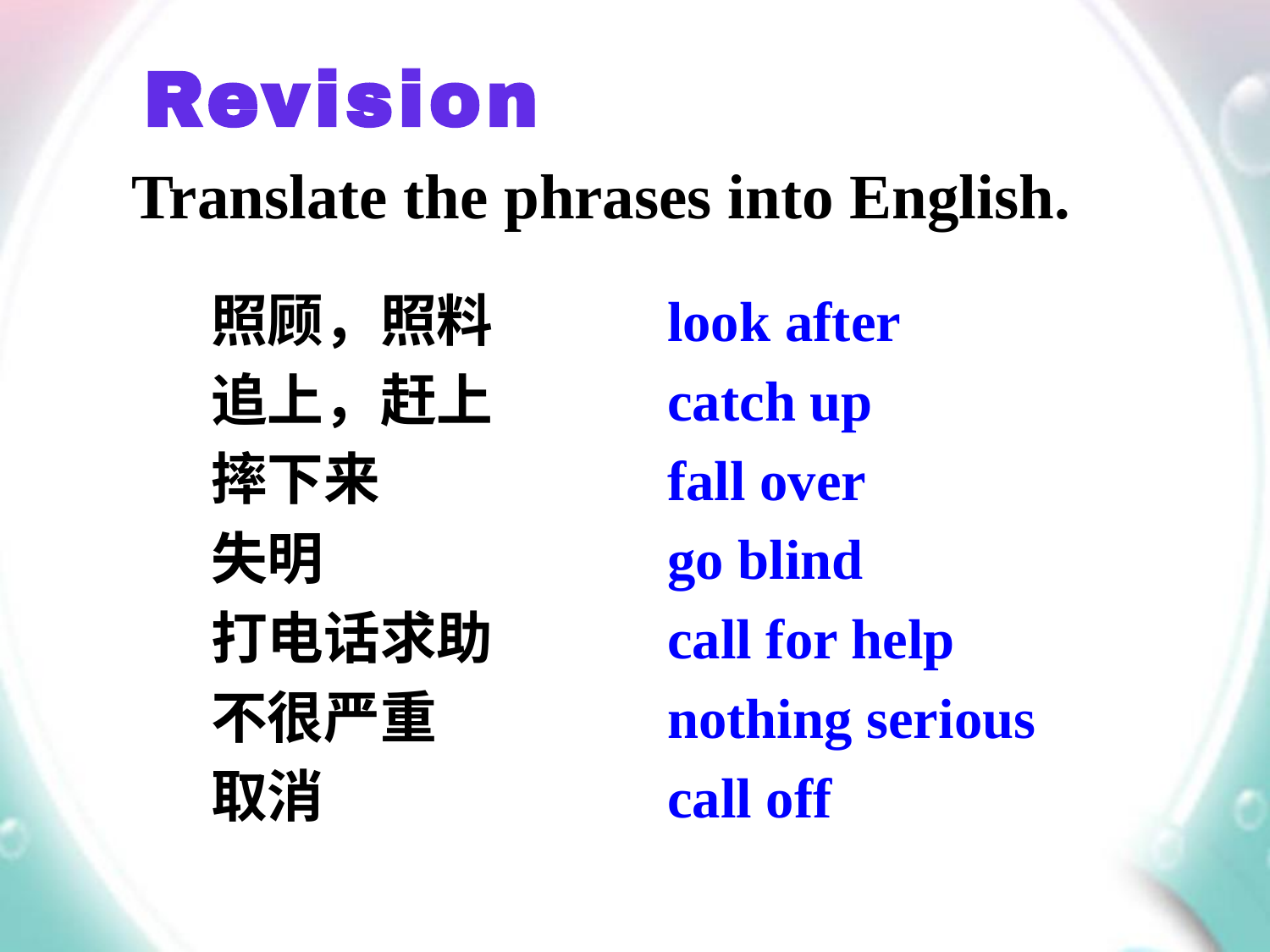

Revision
Translate the phrases into English.
照顾，照料
追上，赶上
摔下来
失明
打电话求助
不很严重
取消
look after
catch up
fall over
go blind
call for help
nothing serious
call off